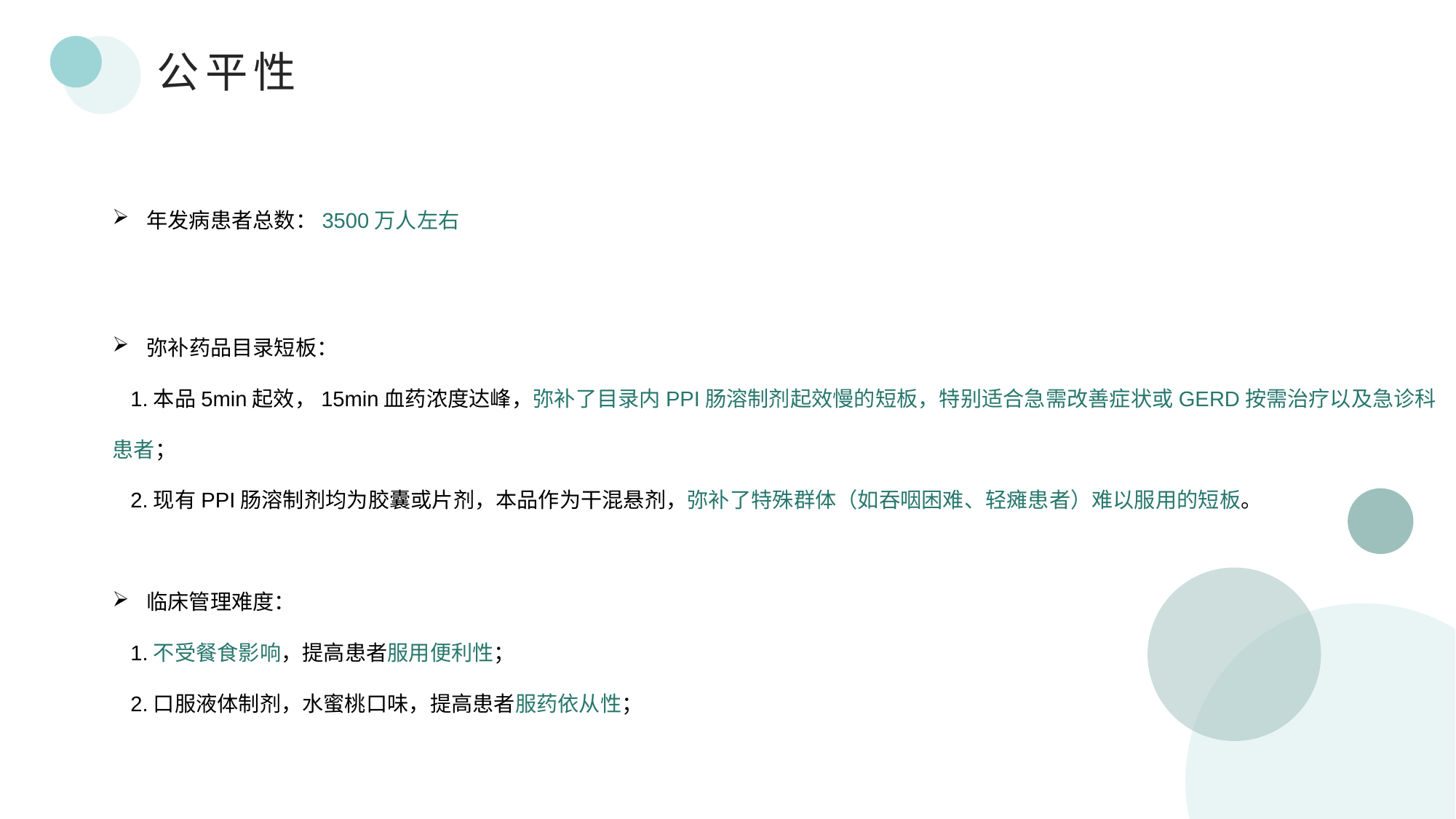

公平性
年发病患者总数：3500万人左右

弥补药品目录短板：
   1.本品5min起效，15min血药浓度达峰，弥补了目录内PPI肠溶制剂起效慢的短板，特别适合急需改善症状或GERD按需治疗以及急诊科患者；
   2.现有PPI肠溶制剂均为胶囊或片剂，本品作为干混悬剂，弥补了特殊群体（如吞咽困难、轻瘫患者）难以服用的短板。

临床管理难度：
   1.不受餐食影响，提高患者服用便利性；
   2.口服液体制剂，水蜜桃口味，提高患者服药依从性；